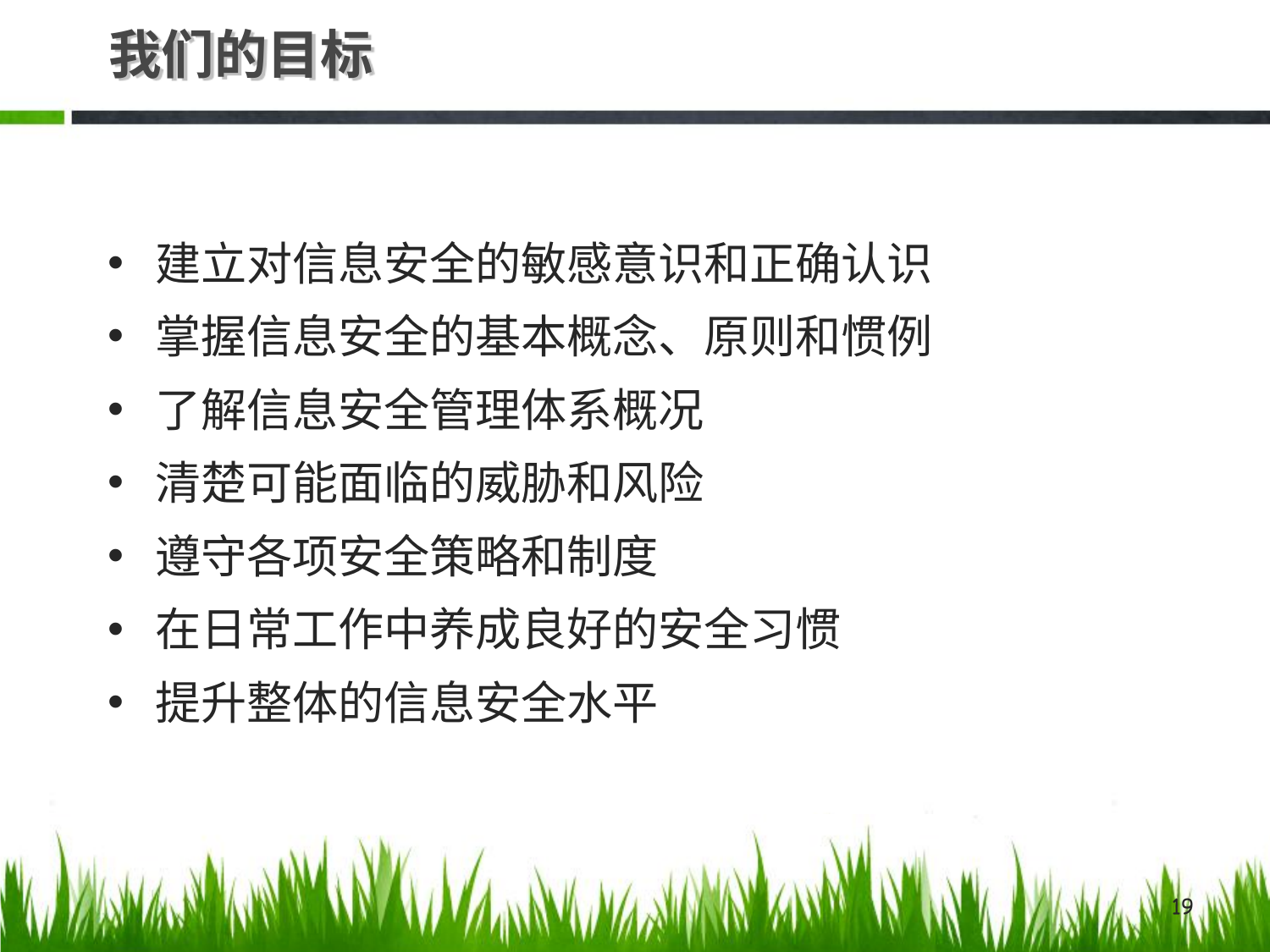

# 我们的目标
建立对信息安全的敏感意识和正确认识
掌握信息安全的基本概念、原则和惯例
了解信息安全管理体系概况
清楚可能面临的威胁和风险
遵守各项安全策略和制度
在日常工作中养成良好的安全习惯
提升整体的信息安全水平
19